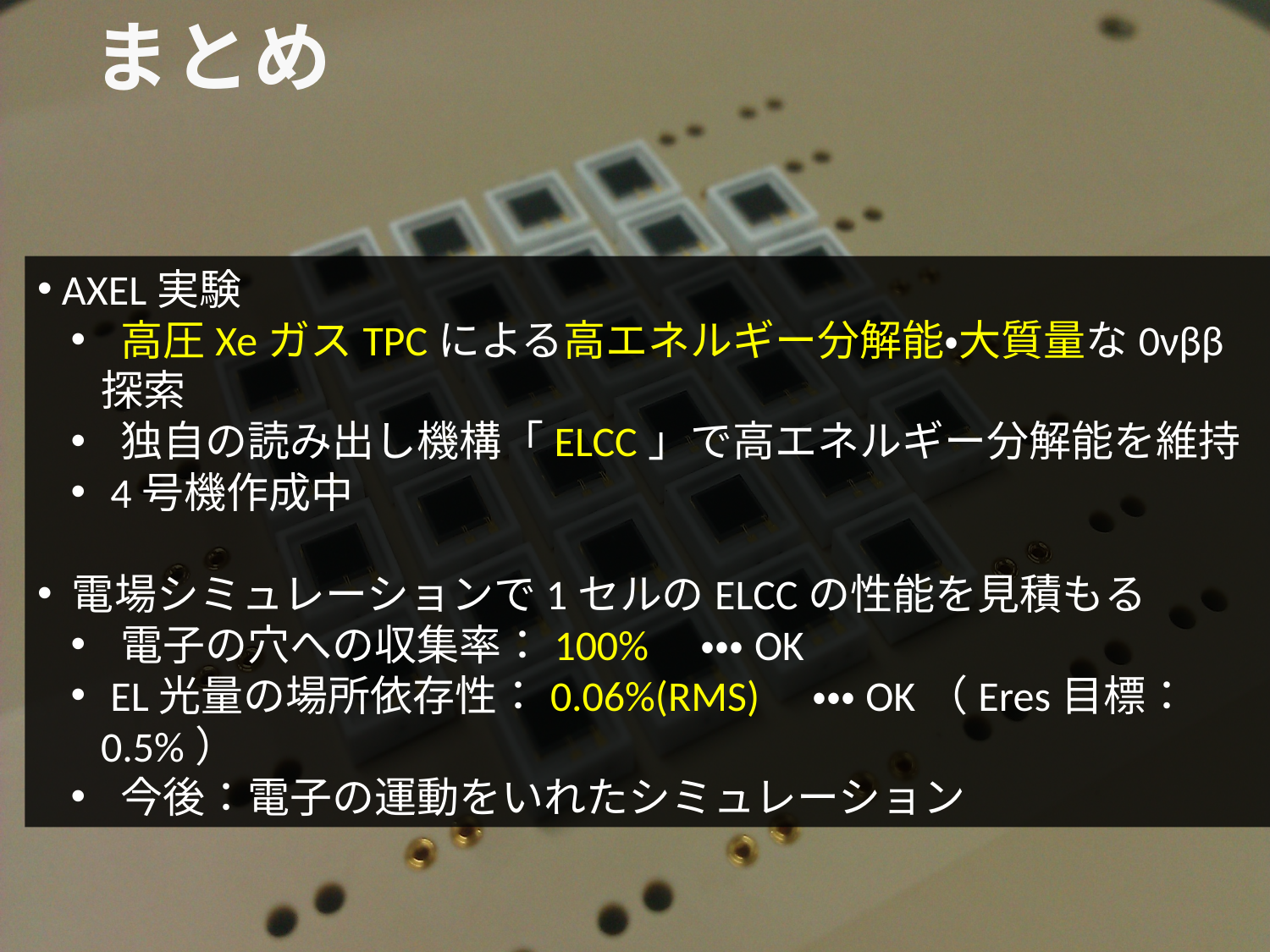

# まとめ
 AXEL実験
 高圧XeガスTPCによる高エネルギー分解能・大質量な0νββ探索
 独自の読み出し機構「ELCC」で高エネルギー分解能を維持
 4号機作成中

 電場シミュレーションで1セルのELCCの性能を見積もる
 電子の穴への収集率：100%　・・・OK
 EL光量の場所依存性：0.06%(RMS)　・・・OK（Eres目標：0.5%）
 今後：電子の運動をいれたシミュレーション